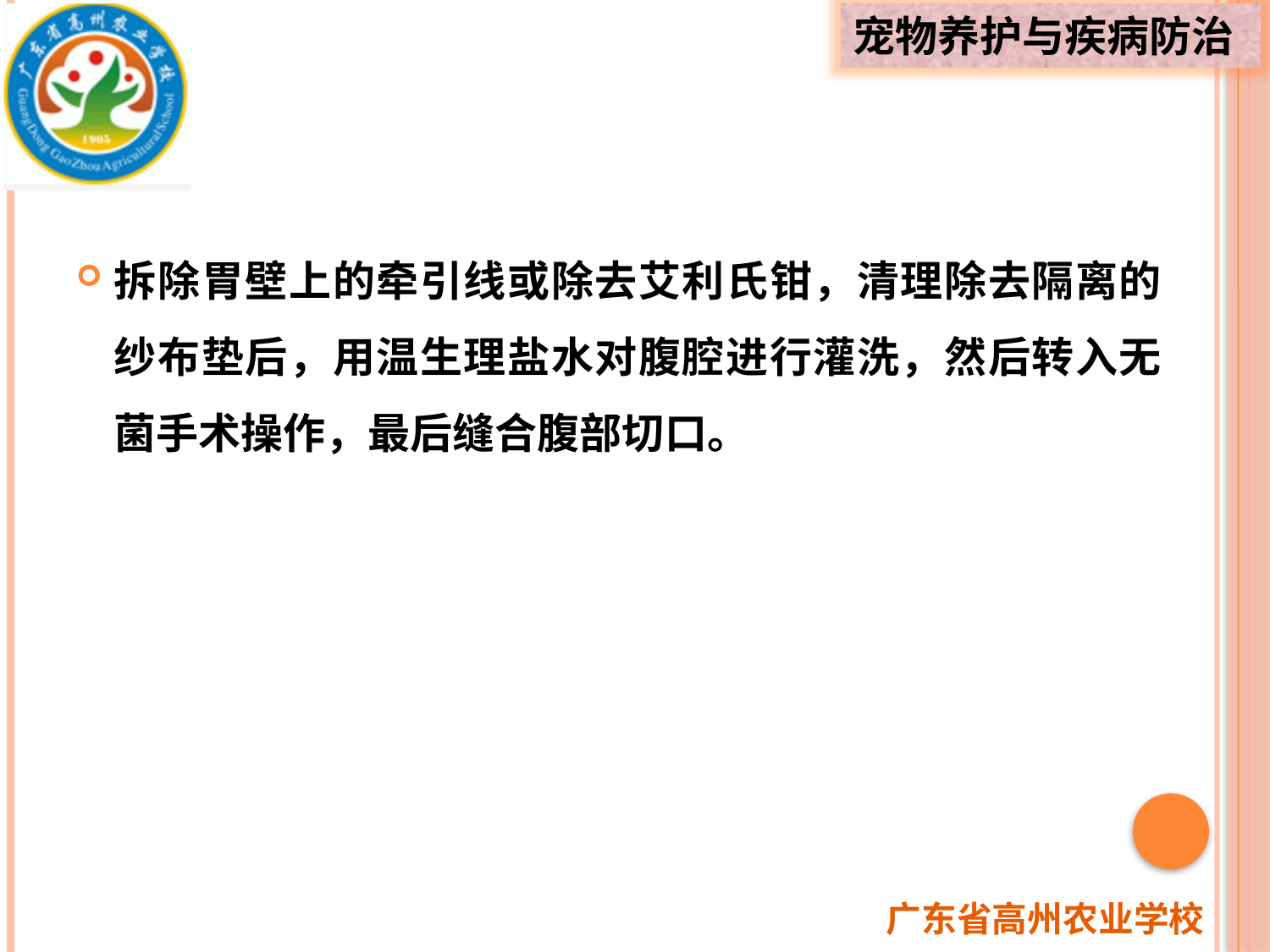

拆除胃壁上的牵引线或除去艾利氏钳，清理除去隔离的纱布垫后，用温生理盐水对腹腔进行灌洗，然后转入无菌手术操作，最后缝合腹部切口。